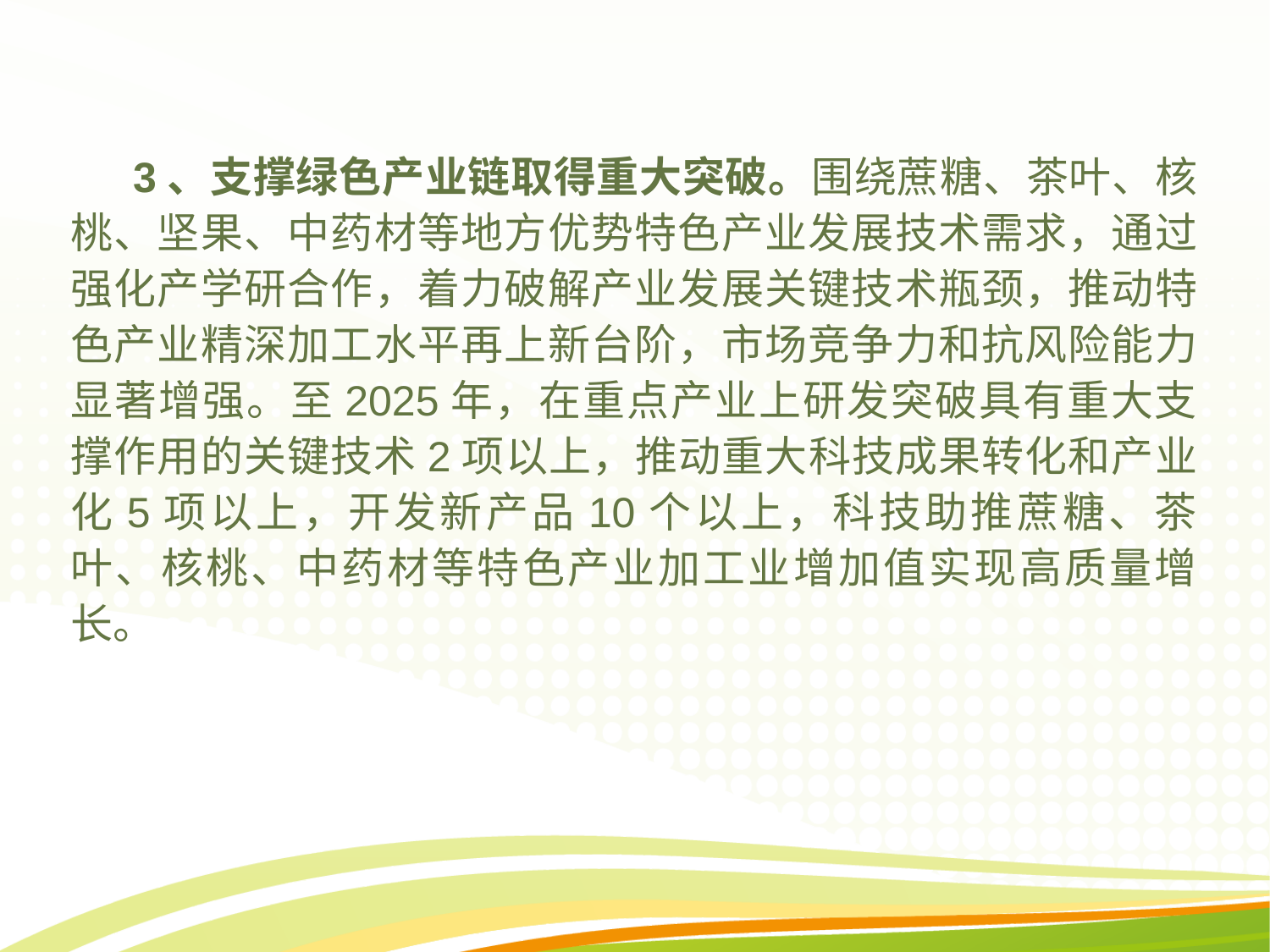

3、支撑绿色产业链取得重大突破。围绕蔗糖、茶叶、核桃、坚果、中药材等地方优势特色产业发展技术需求，通过强化产学研合作，着力破解产业发展关键技术瓶颈，推动特色产业精深加工水平再上新台阶，市场竞争力和抗风险能力显著增强。至2025年，在重点产业上研发突破具有重大支撑作用的关键技术2项以上，推动重大科技成果转化和产业化5项以上，开发新产品10个以上，科技助推蔗糖、茶叶、核桃、中药材等特色产业加工业增加值实现高质量增长。